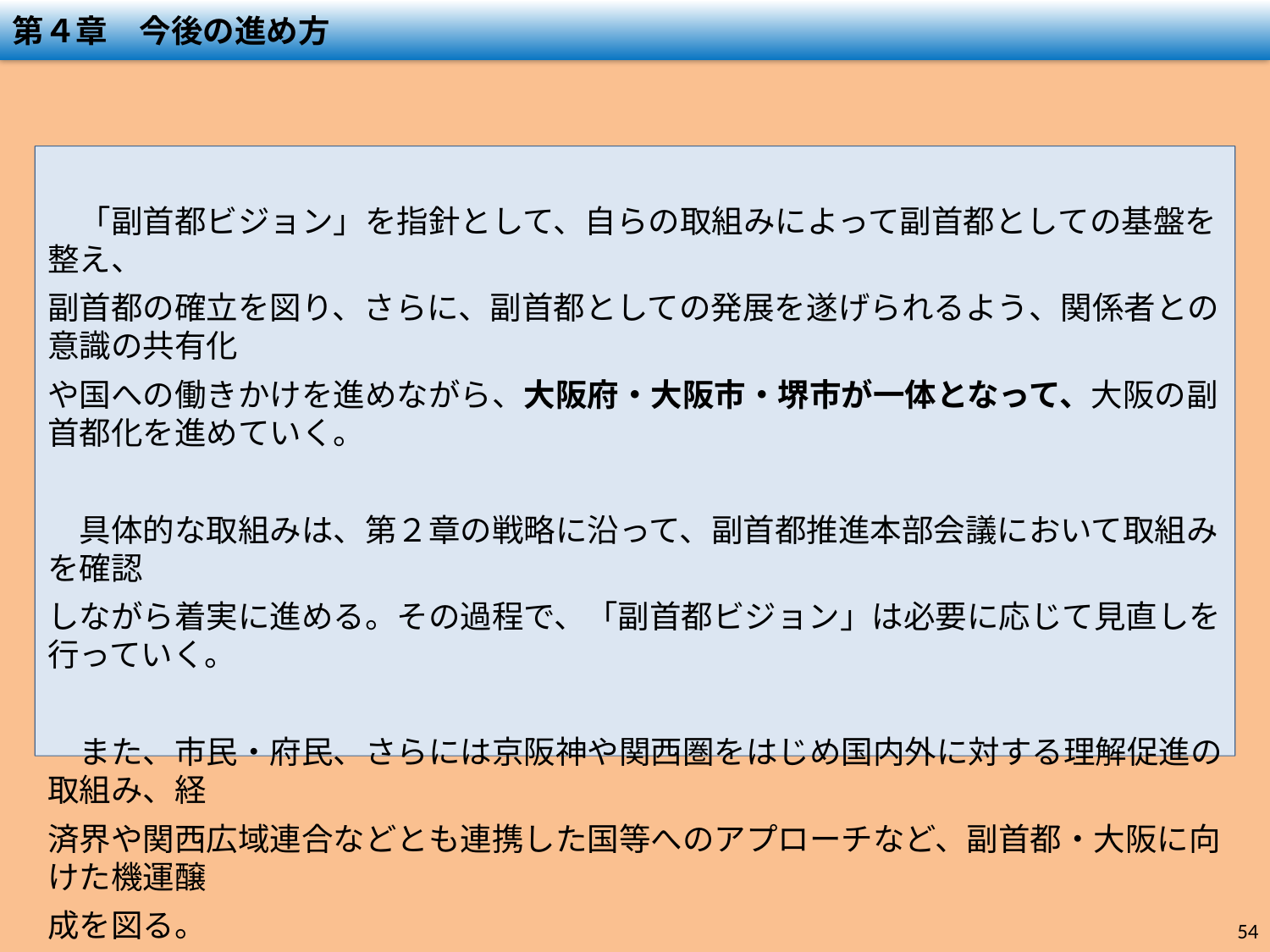

第４章　今後の進め方

　「副首都ビジョン」を指針として、自らの取組みによって副首都としての基盤を整え、
副首都の確立を図り、さらに、副首都としての発展を遂げられるよう、関係者との意識の共有化
や国への働きかけを進めながら、大阪府・大阪市・堺市が一体となって、大阪の副首都化を進めていく。

　具体的な取組みは、第２章の戦略に沿って、副首都推進本部会議において取組みを確認
しながら着実に進める。その過程で、「副首都ビジョン」は必要に応じて見直しを行っていく。

　また、市民・府民、さらには京阪神や関西圏をはじめ国内外に対する理解促進の取組み、経
済界や関西広域連合などとも連携した国等へのアプローチなど、副首都・大阪に向けた機運醸
成を図る。
54